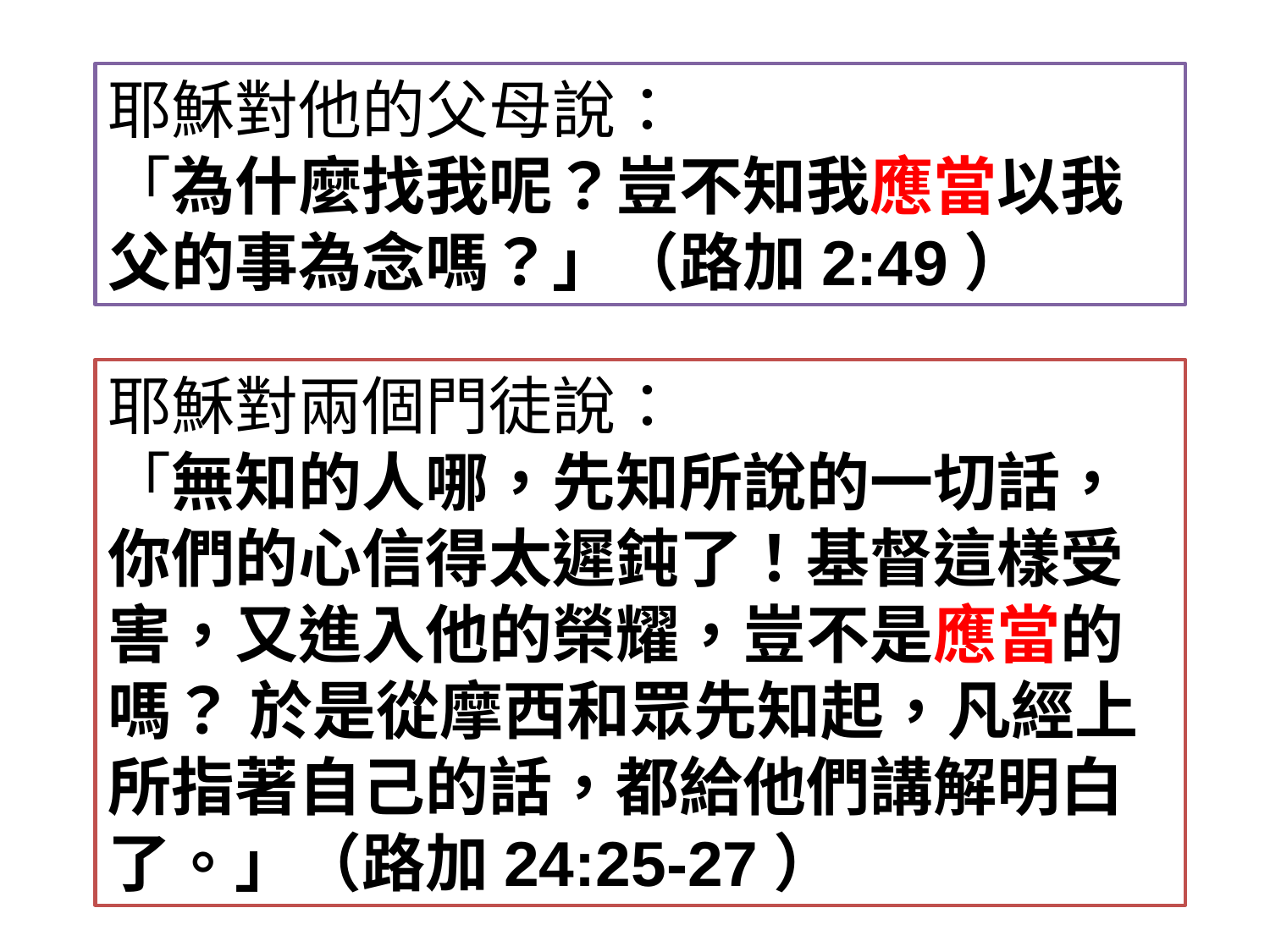

耶穌對他的父母說：
「為什麼找我呢？豈不知我應當以我父的事為念嗎？」（路加2:49）
耶穌對兩個門徒說：
「無知的人哪，先知所說的一切話，你們的心信得太遲鈍了！基督這樣受害，又進入他的榮耀，豈不是應當的嗎？ 於是從摩西和眾先知起，凡經上所指著自己的話，都給他們講解明白了。」（路加24:25-27）